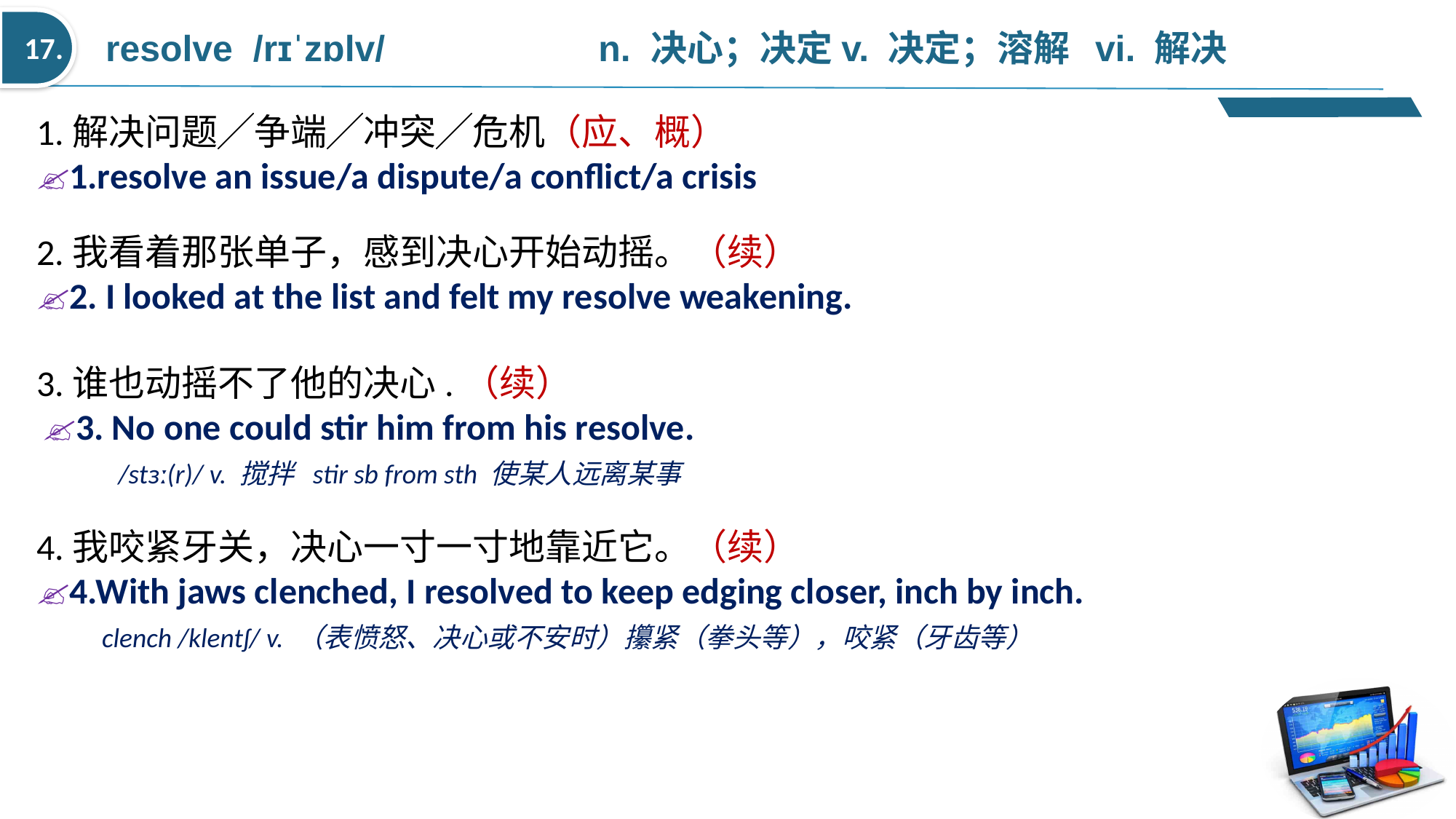

resolve  /rɪˈzɒlv/                     n. 决心；决定v. 决定；溶解  vi. 解决

17.
1.解决问题╱争端╱冲突╱危机（应、概）
✍1.resolve an issue/a dispute/a conflict/a crisis

2.我看着那张单子，感到决心开始动摇。（续）
✍2. I looked at the list and felt my resolve weakening.

3.谁也动摇不了他的决心.（续）
 ✍3. No one could stir him from his resolve.
          /stɜː(r)/ v. 搅拌  stir sb from sth 使某人远离某事

4.我咬紧牙关，决心一寸一寸地靠近它。（续）
✍4.With jaws clenched, I resolved to keep edging closer, inch by inch.
        clench /klentʃ/ v. （表愤怒、决心或不安时）攥紧（拳头等），咬紧（牙齿等）